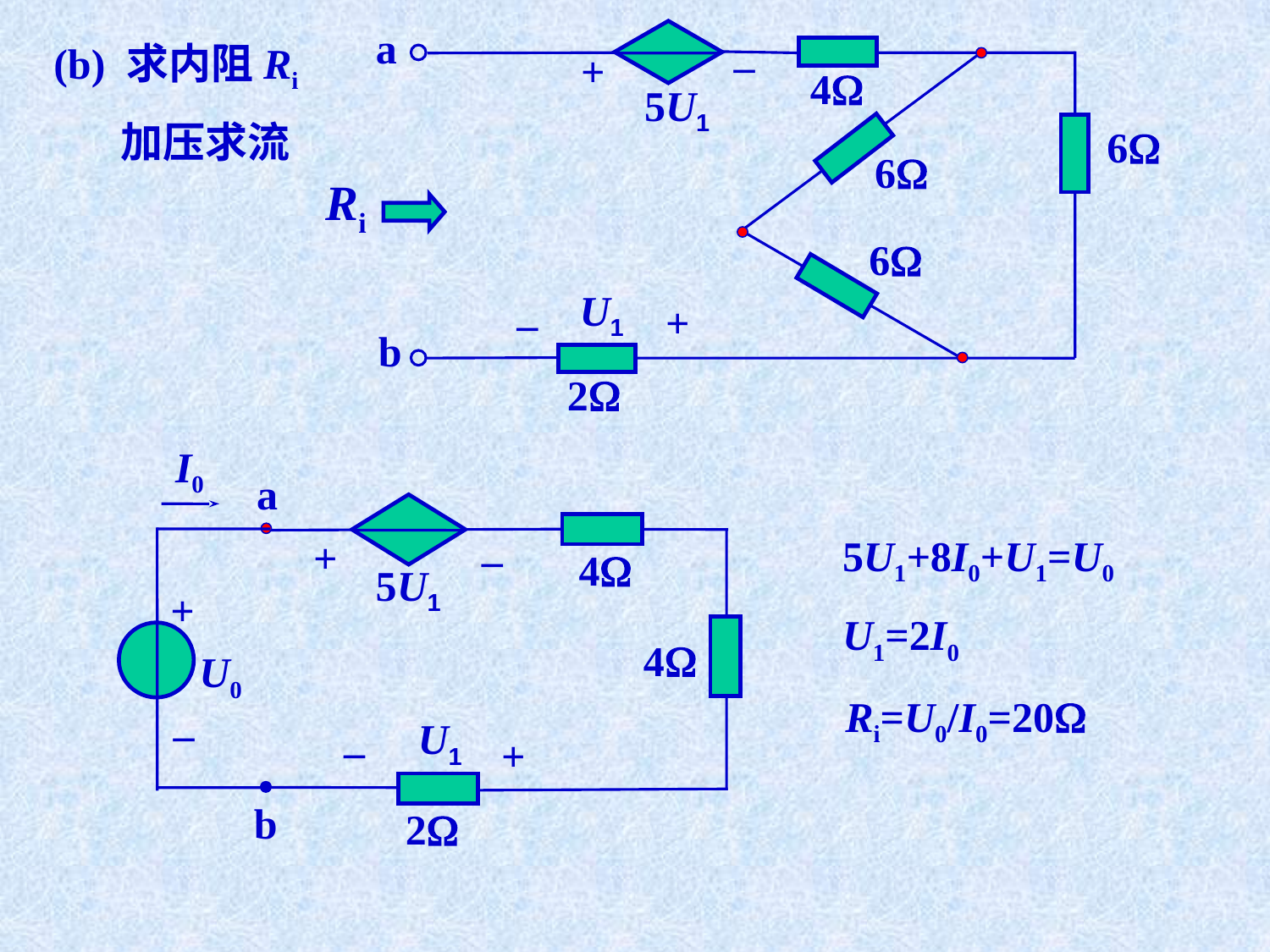

a

–
+

4Ω
5U1

6Ω
6Ω

6Ω

U1
+
–
b

2Ω
(b) 求内阻Ri
      加压求流
Ri

I0
a

+
–

4Ω
5U1
+

4Ω

U0
–
U1
–
+

b
2Ω
5U1+8I0+U1=U0
U1=2I0
Ri=U0/I0=20Ω